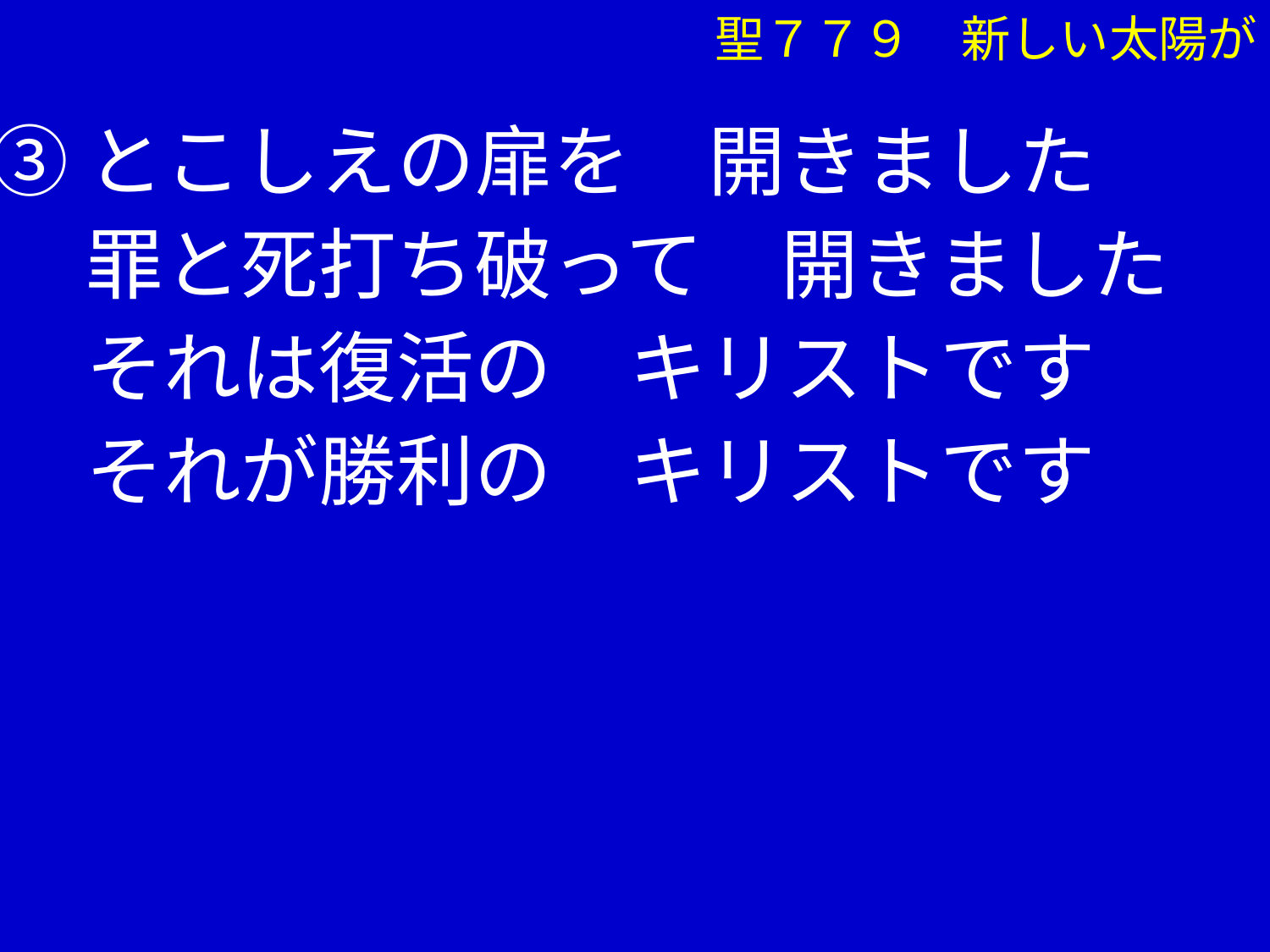

聖７７９　新しい太陽が
③とこしえの扉を　開きました
　 罪と死打ち破って　開きました
　 それは復活の　キリストです
　 それが勝利の　キリストです